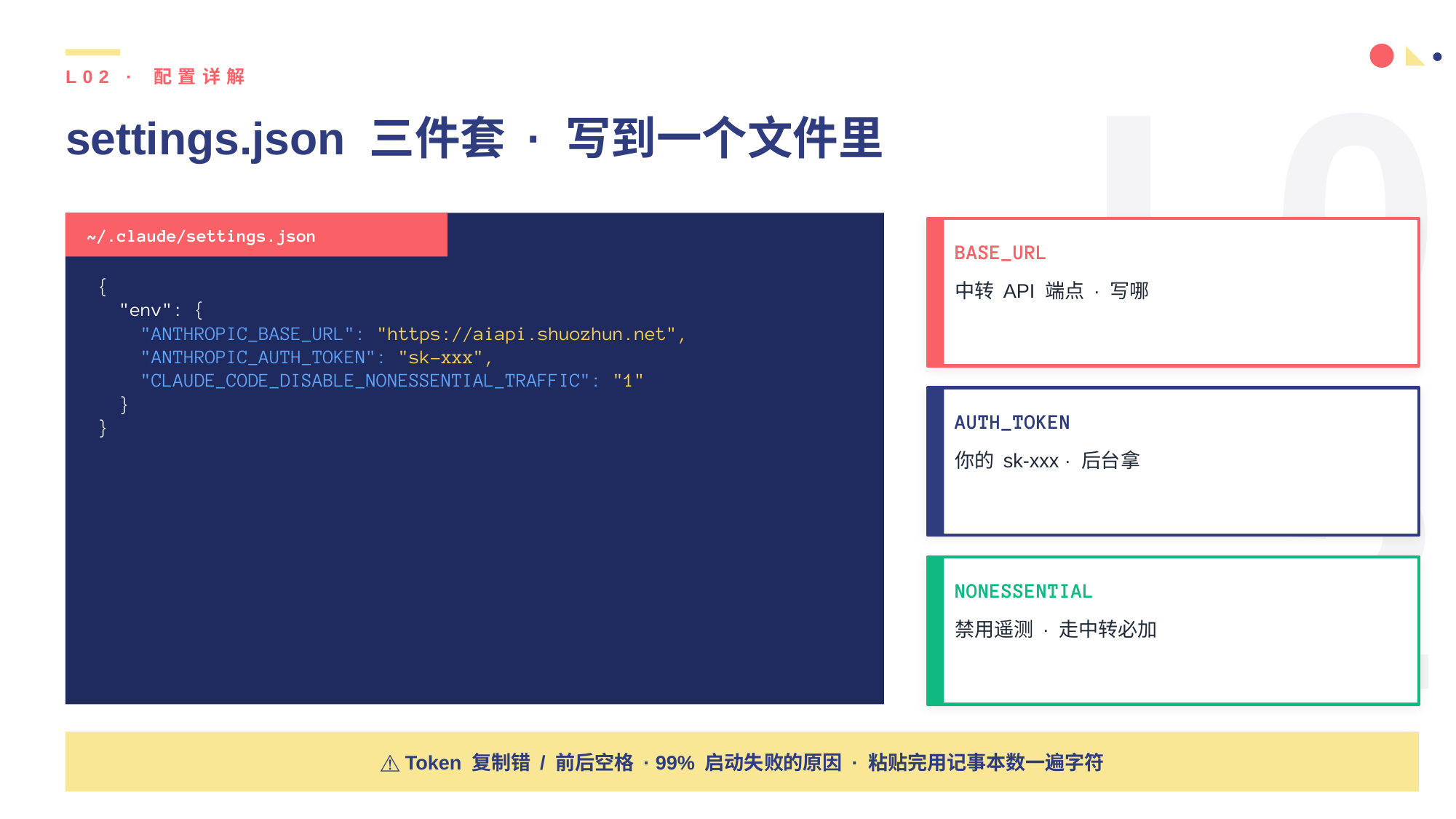

L02

L02 · 配置详解
settings.json 三件套 · 写到一个文件里

~/.claude/settings.json

BASE_URL
{
  "env": {
    "ANTHROPIC_BASE_URL": "https://aiapi.shuozhun.net",
    "ANTHROPIC_AUTH_TOKEN": "sk-xxx",
    "CLAUDE_CODE_DISABLE_NONESSENTIAL_TRAFFIC": "1"
  }
}

中转 API 端点 · 写哪

AUTH_TOKEN
你的 sk-xxx · 后台拿

NONESSENTIAL
禁用遥测 · 走中转必加

⚠️ Token 复制错 / 前后空格 · 99% 启动失败的原因 · 粘贴完用记事本数一遍字符